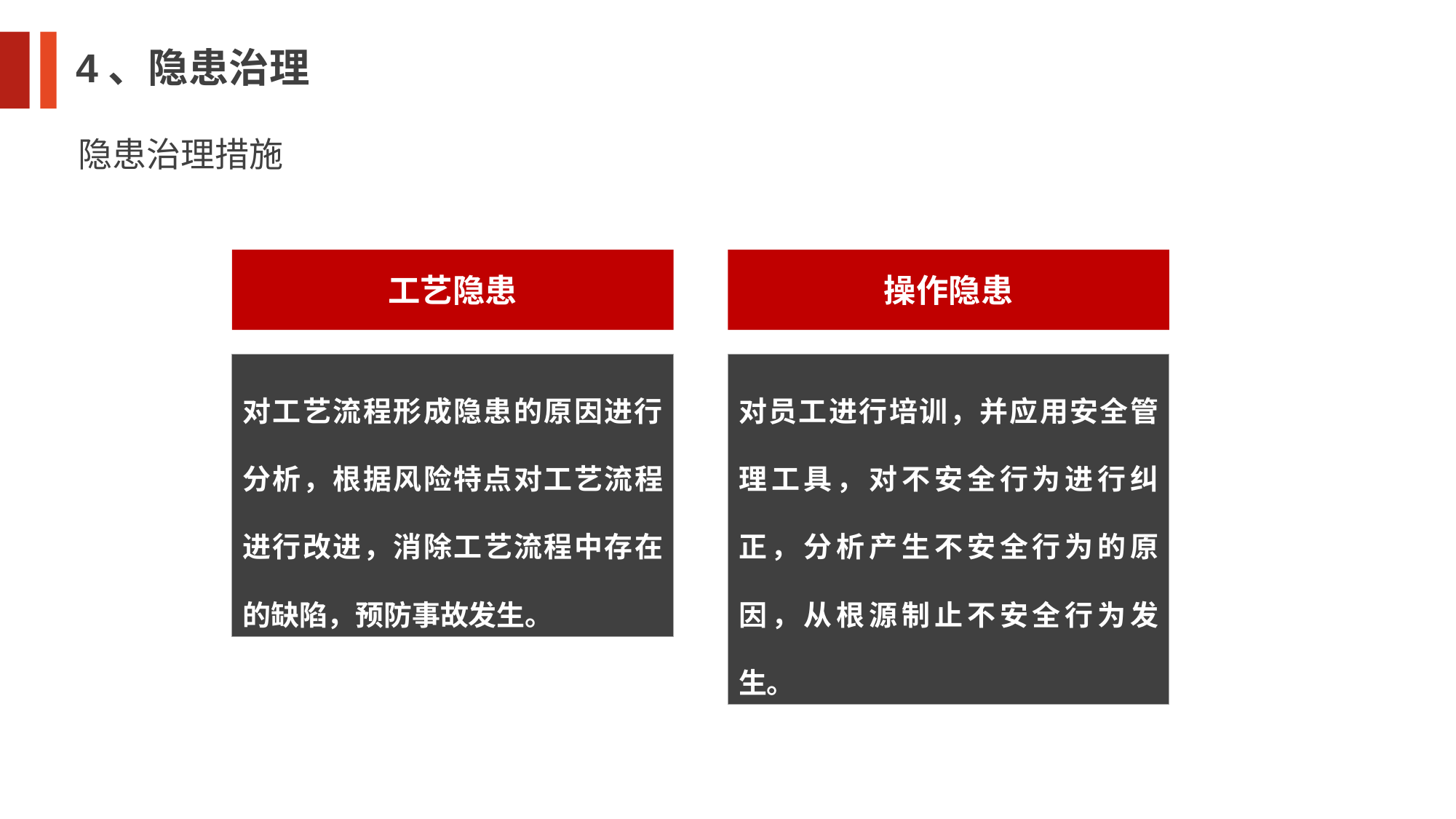

4、隐患治理
隐患治理措施
工艺隐患
操作隐患
对工艺流程形成隐患的原因进行分析，根据风险特点对工艺流程进行改进，消除工艺流程中存在的缺陷，预防事故发生。
对员工进行培训，并应用安全管理工具，对不安全行为进行纠正，分析产生不安全行为的原因，从根源制止不安全行为发生。